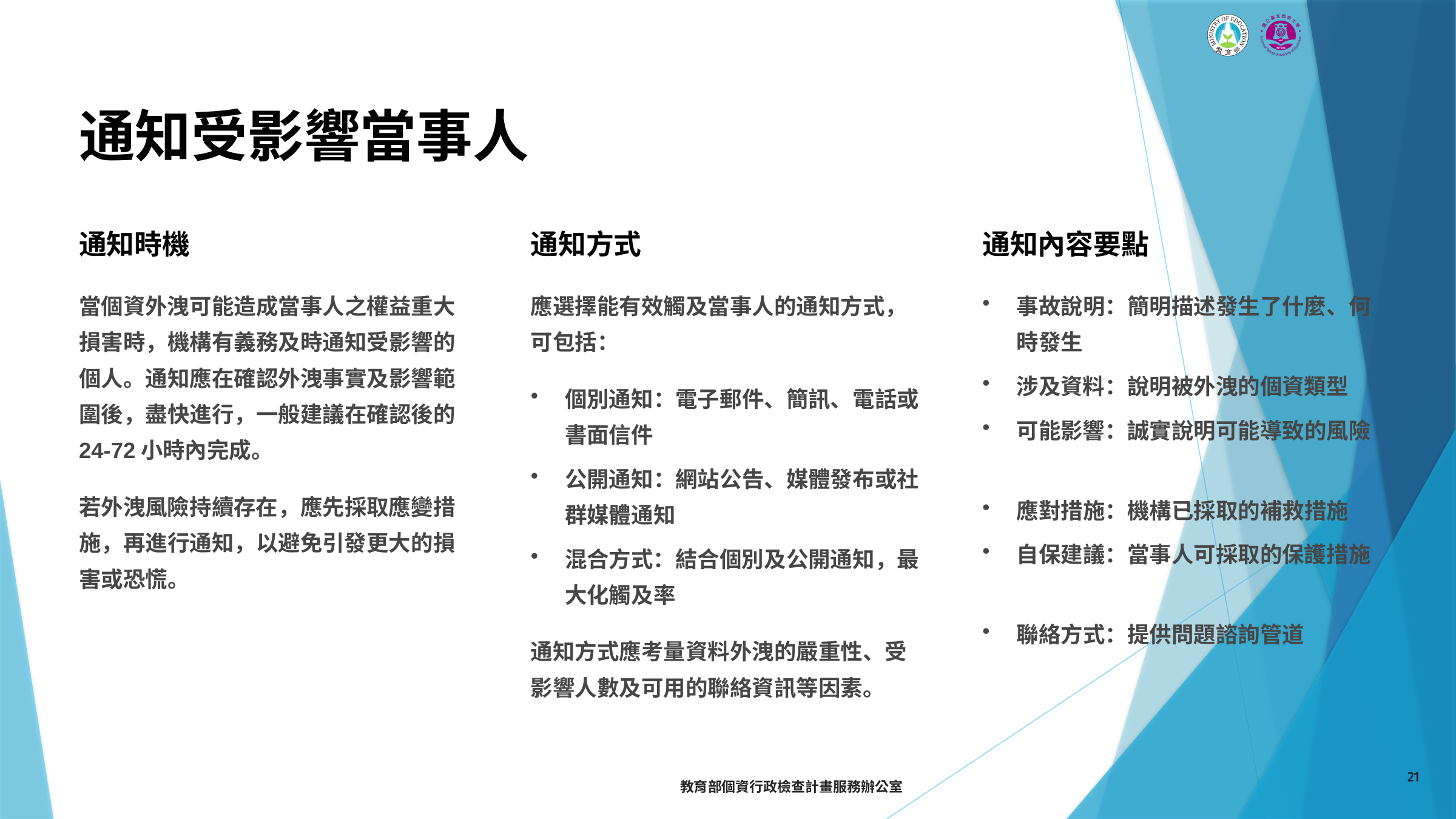

通知受影響當事人
通知時機
通知方式
通知內容要點
當個資外洩可能造成當事人之權益重大損害時，機構有義務及時通知受影響的個人。通知應在確認外洩事實及影響範圍後，盡快進行，一般建議在確認後的24-72小時內完成。
應選擇能有效觸及當事人的通知方式，可包括：
事故說明：簡明描述發生了什麼、何時發生
涉及資料：說明被外洩的個資類型
個別通知：電子郵件、簡訊、電話或書面信件
可能影響：誠實說明可能導致的風險
公開通知：網站公告、媒體發布或社群媒體通知
若外洩風險持續存在，應先採取應變措施，再進行通知，以避免引發更大的損害或恐慌。
應對措施：機構已採取的補救措施
自保建議：當事人可採取的保護措施
混合方式：結合個別及公開通知，最大化觸及率
聯絡方式：提供問題諮詢管道
通知方式應考量資料外洩的嚴重性、受影響人數及可用的聯絡資訊等因素。
21
教育部個資行政檢查計畫服務辦公室